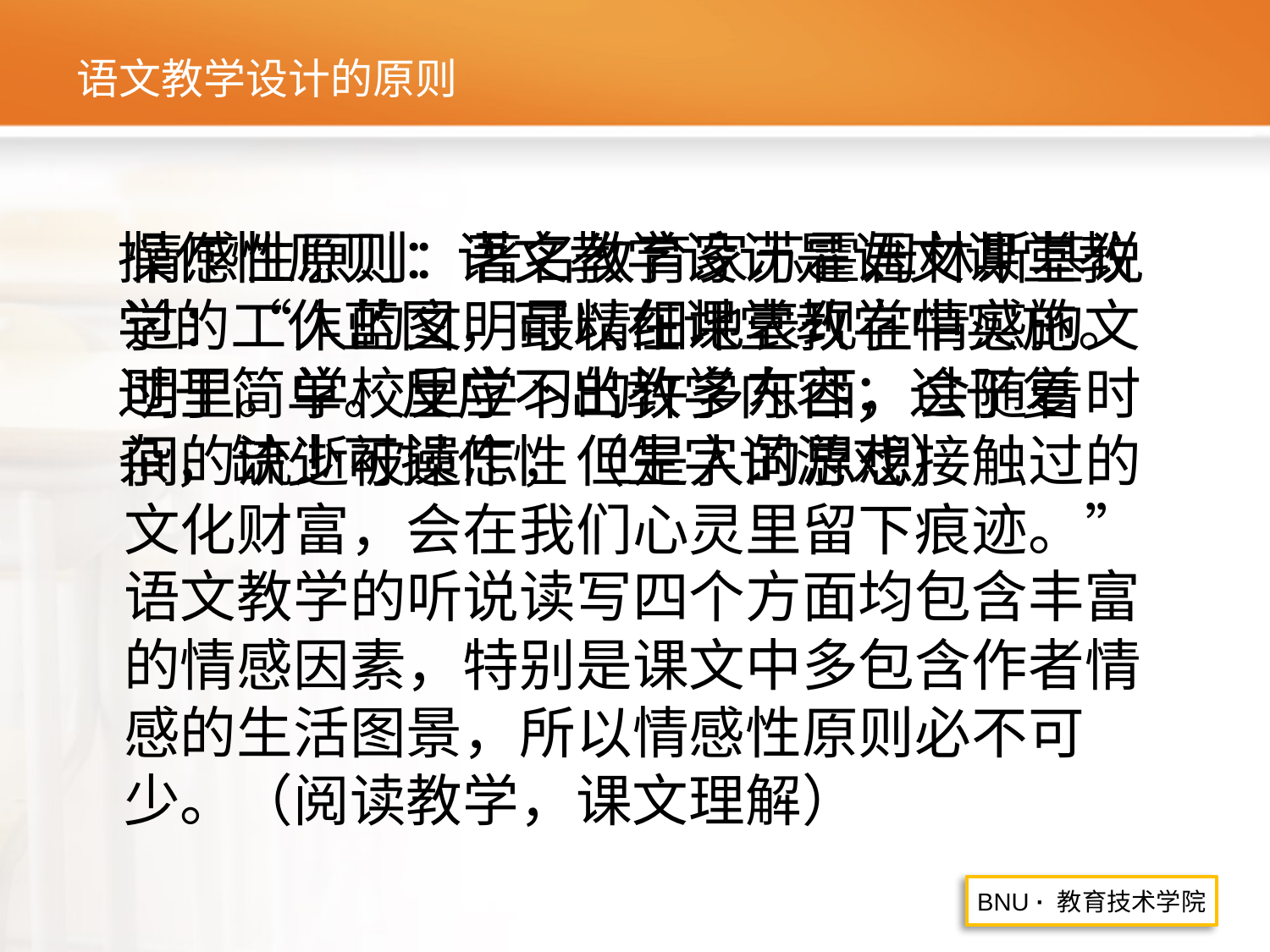

# 语文教学设计的原则
   情感性原则：著名教育家苏霍姆林斯基说过：“人的文明最精细地表现在情感的文明里。学校里学习的许多东西，会随着时间的流逝被遗忘，但是人的思想接触过的文化财富，会在我们心灵里留下痕迹。”语文教学的听说读写四个方面均包含丰富的情感因素，特别是课文中多包含作者情感的生活图景，所以情感性原则必不可少。（阅读教学，课文理解）

操作性原则：语文教学设计是语文课堂教学的工作蓝图，可以在课堂教学中实施。过于简单。反应不出教学内容；过于复杂，缺少可操作性（生字词游戏）